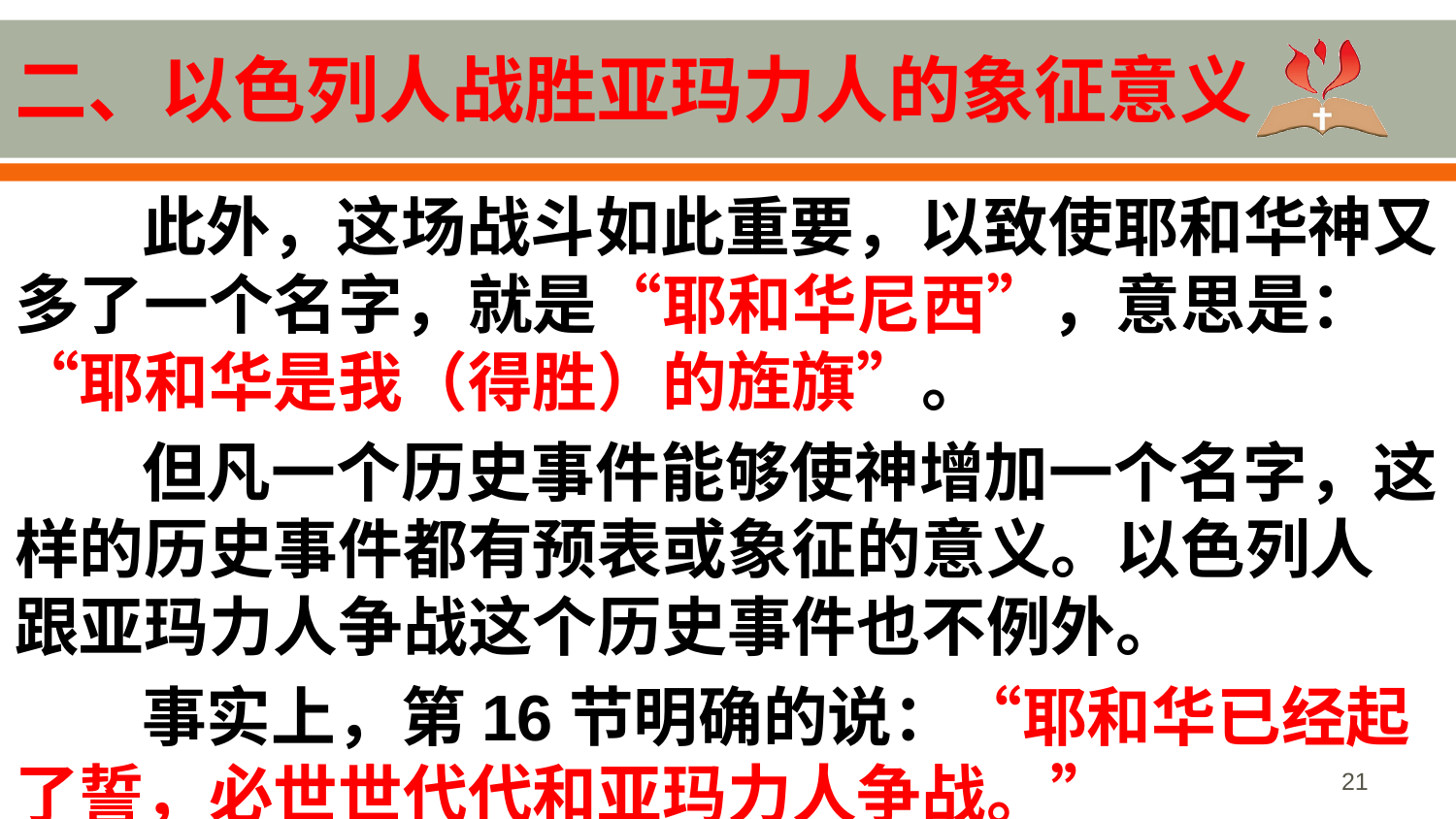

# 二、以色列人战胜亚玛力人的象征意义
此外，这场战斗如此重要，以致使耶和华神又多了一个名字，就是“耶和华尼西”，意思是：“耶和华是我（得胜）的旌旗”。
但凡一个历史事件能够使神增加一个名字，这样的历史事件都有预表或象征的意义。以色列人跟亚玛力人争战这个历史事件也不例外。
事实上，第16节明确的说：“耶和华已经起了誓，必世世代代和亚玛力人争战。”

21